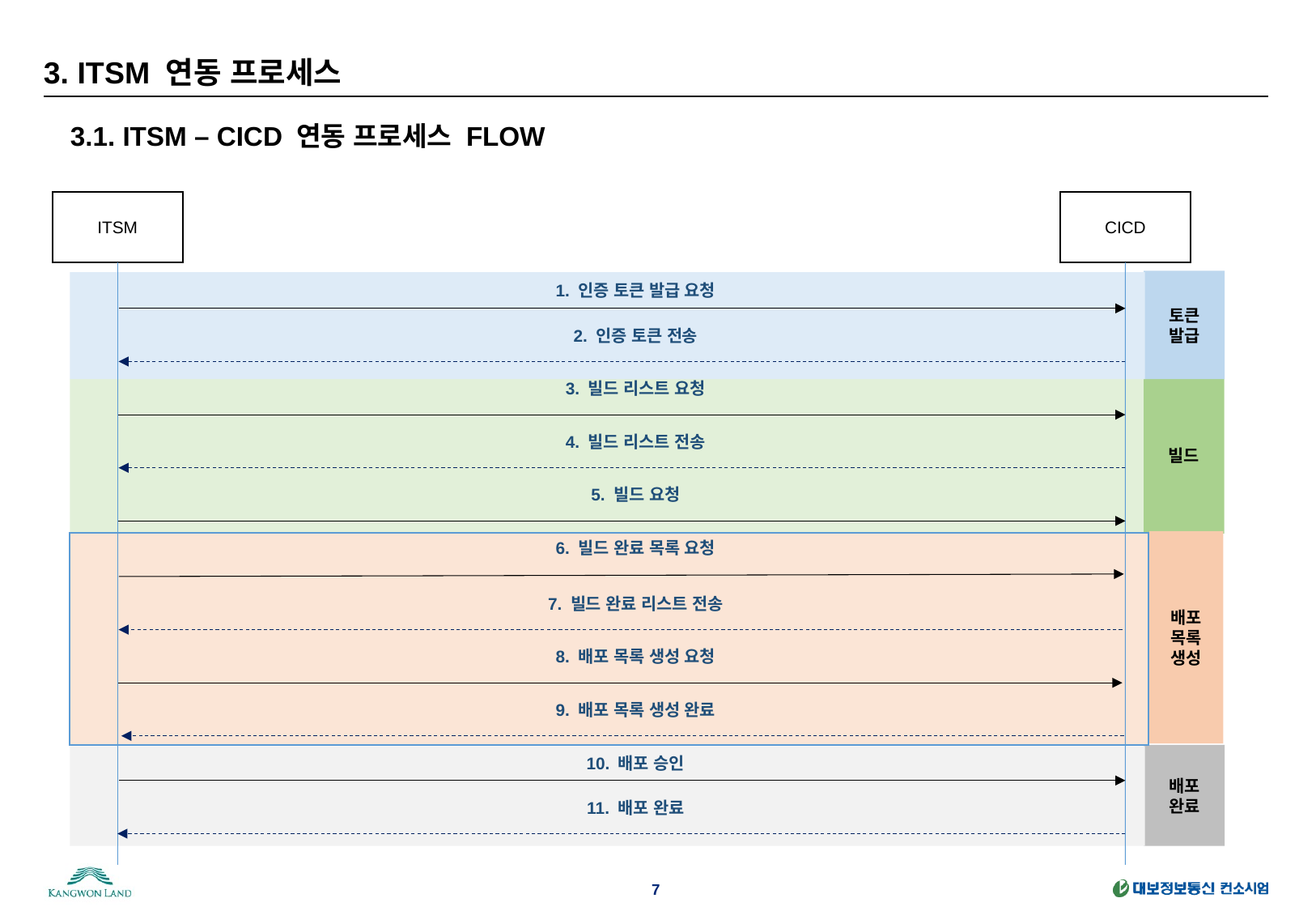

# 3. ITSM 연동 프로세스
3.1. ITSM – CICD 연동 프로세스 FLOW
ITSM
CICD
토큰
발급

1. 인증 토큰 발급 요청
2. 인증 토큰 전송
3. 빌드 리스트 요청
빌드

4. 빌드 리스트 전송
5. 빌드 요청
배포
목록
생성

6. 빌드 완료 목록 요청
7. 빌드 완료 리스트 전송
8. 배포 목록 생성 요청
9. 배포 목록 생성 완료
배포
완료
10. 배포 승인

11. 배포 완료
7